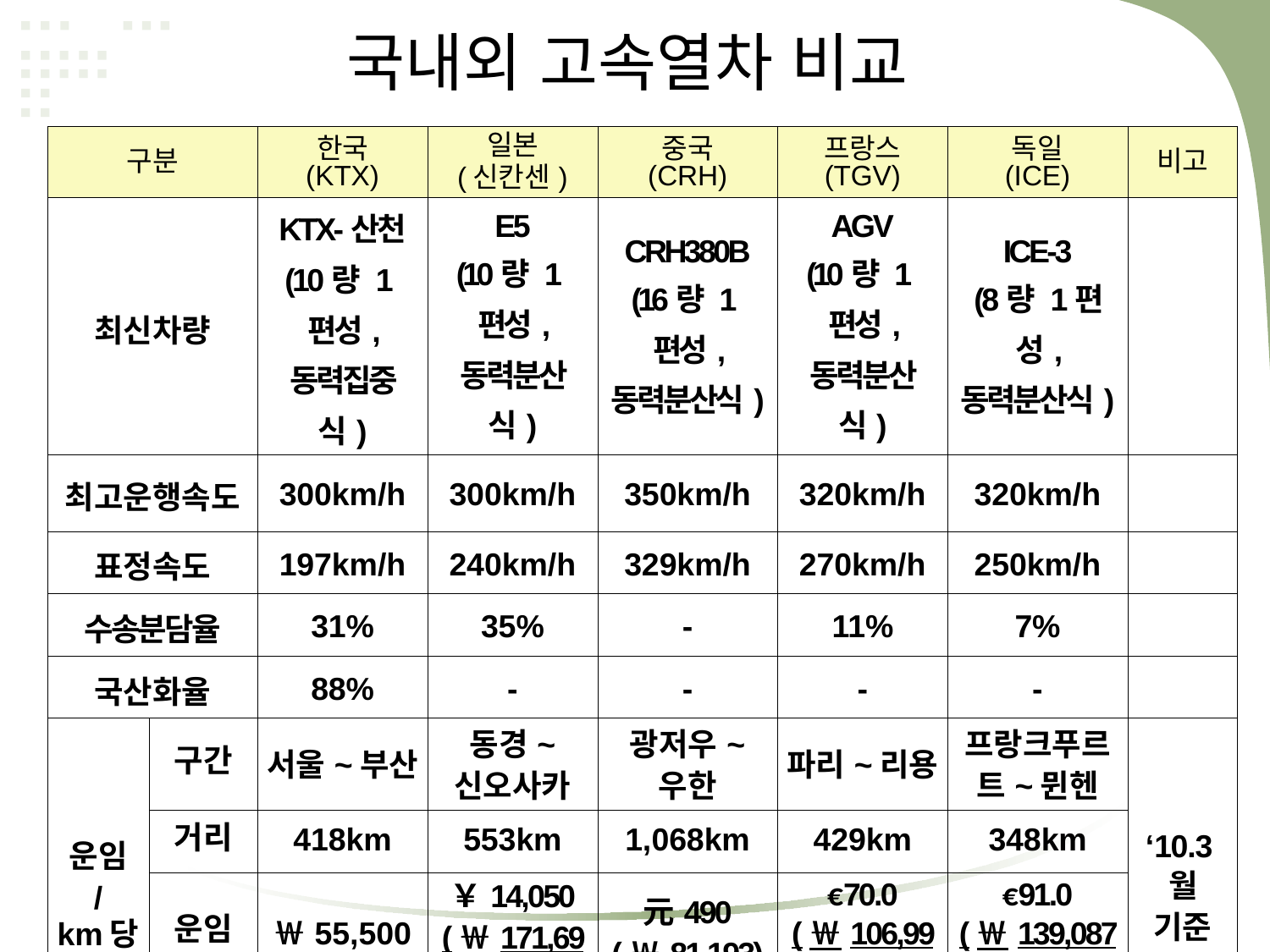

국내외 고속열차 비교
| 구분 |  | 한국 (KTX) | 일본 (신칸센) | 중국 (CRH) | 프랑스 (TGV) | 독일 (ICE) | 비고 |
| --- | --- | --- | --- | --- | --- | --- | --- |
| 최신차량 |  | KTX-산천 (10량 1편성, 동력집중식) | E5 (10량 1편성, 동력분산식) | CRH380B (16량 1편성, 동력분산식) | AGV (10량 1편성, 동력분산식) | ICE-3 (8량 1편성, 동력분산식) |  |
| 최고운행속도 |  | 300km/h | 300km/h | 350km/h | 320km/h | 320km/h |  |
| 표정속도 |  | 197km/h | 240km/h | 329km/h | 270km/h | 250km/h |  |
| 수송분담율 |  | 31% | 35% | - | 11% | 7% |  |
| 국산화율 |  | 88% | - | - | - | - |  |
| 운임 / km당 | 구간 | 서울~부산 | 동경~ 신오사카 | 광저우~ 우한 | 파리~리용 | 프랑크푸르트~뮌헨 | ‘10.3월 기준 |
|  | 거리 | 418km | 553km | 1,068km | 429km | 348km |  |
|  | 운임 | ￦55,500 | ￥14,050 (￦171,691) | 元490 (￦81,193) | €70.0 (￦106,990) | €91.0 (￦139,087) |  |
|  | 운임 | ￦133 | ￦311 | ￦76 | ￦249 | ￦262 |  |